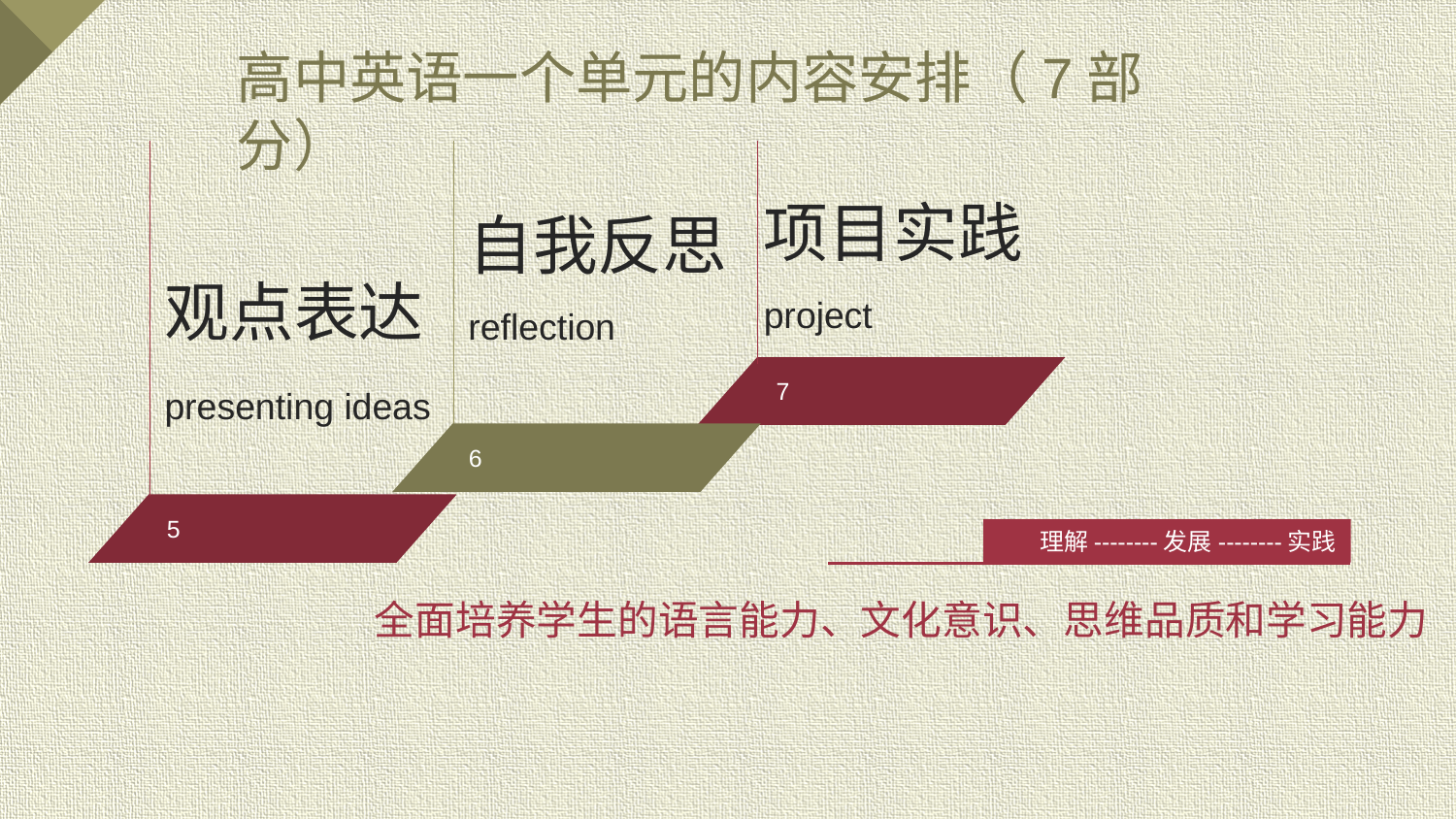

高中英语一个单元的内容安排（7部分）
项目实践project
自我反思reflection
观点表达
presenting ideas

7

6
6

5
理解--------发展--------实践
全面培养学生的语言能力、文化意识、思维品质和学习能力